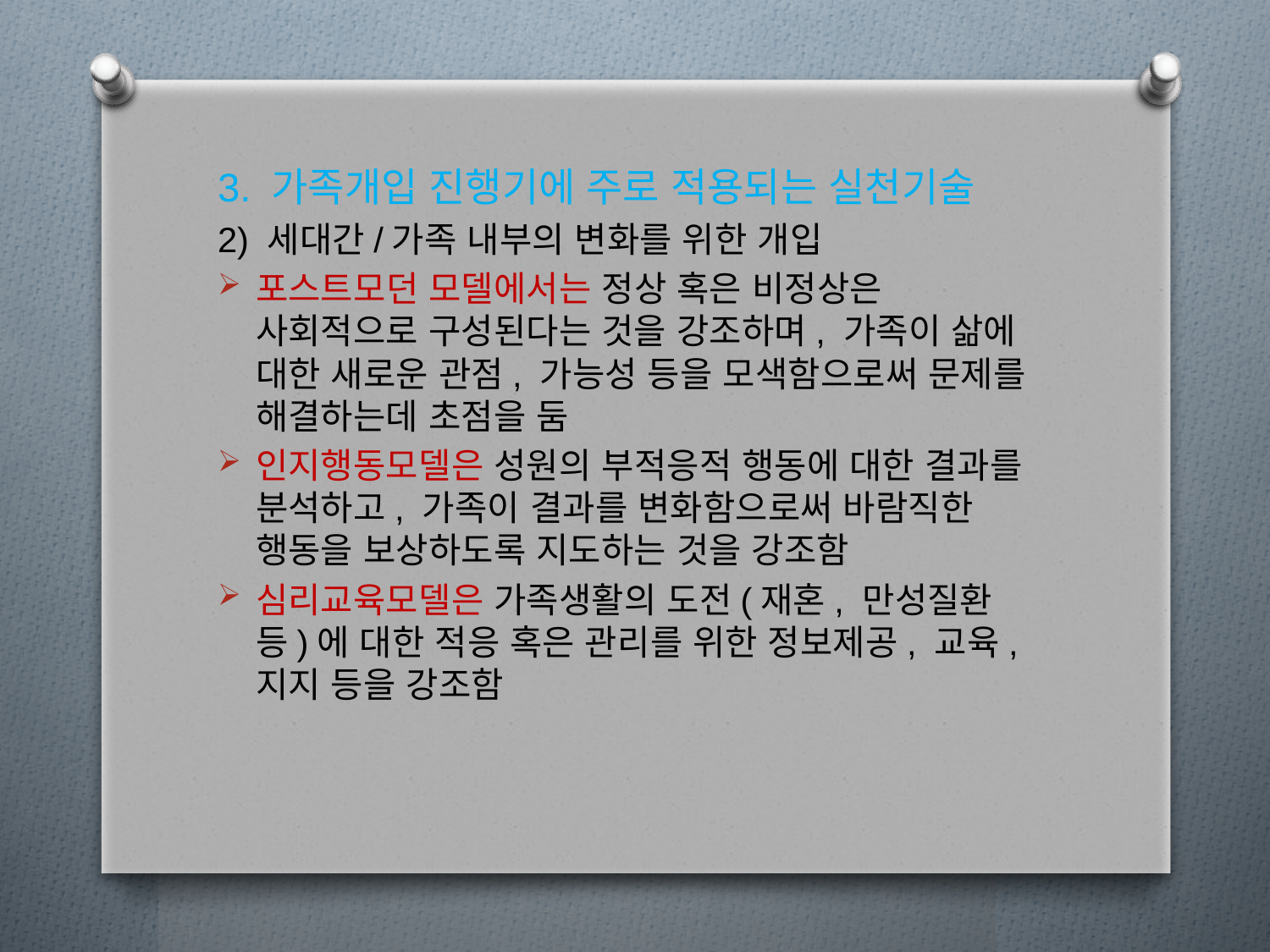

3. 가족개입 진행기에 주로 적용되는 실천기술
2) 세대간/가족 내부의 변화를 위한 개입
포스트모던 모델에서는 정상 혹은 비정상은 사회적으로 구성된다는 것을 강조하며, 가족이 삶에 대한 새로운 관점, 가능성 등을 모색함으로써 문제를 해결하는데 초점을 둠
인지행동모델은 성원의 부적응적 행동에 대한 결과를 분석하고, 가족이 결과를 변화함으로써 바람직한 행동을 보상하도록 지도하는 것을 강조함
심리교육모델은 가족생활의 도전(재혼, 만성질환 등)에 대한 적응 혹은 관리를 위한 정보제공, 교육, 지지 등을 강조함